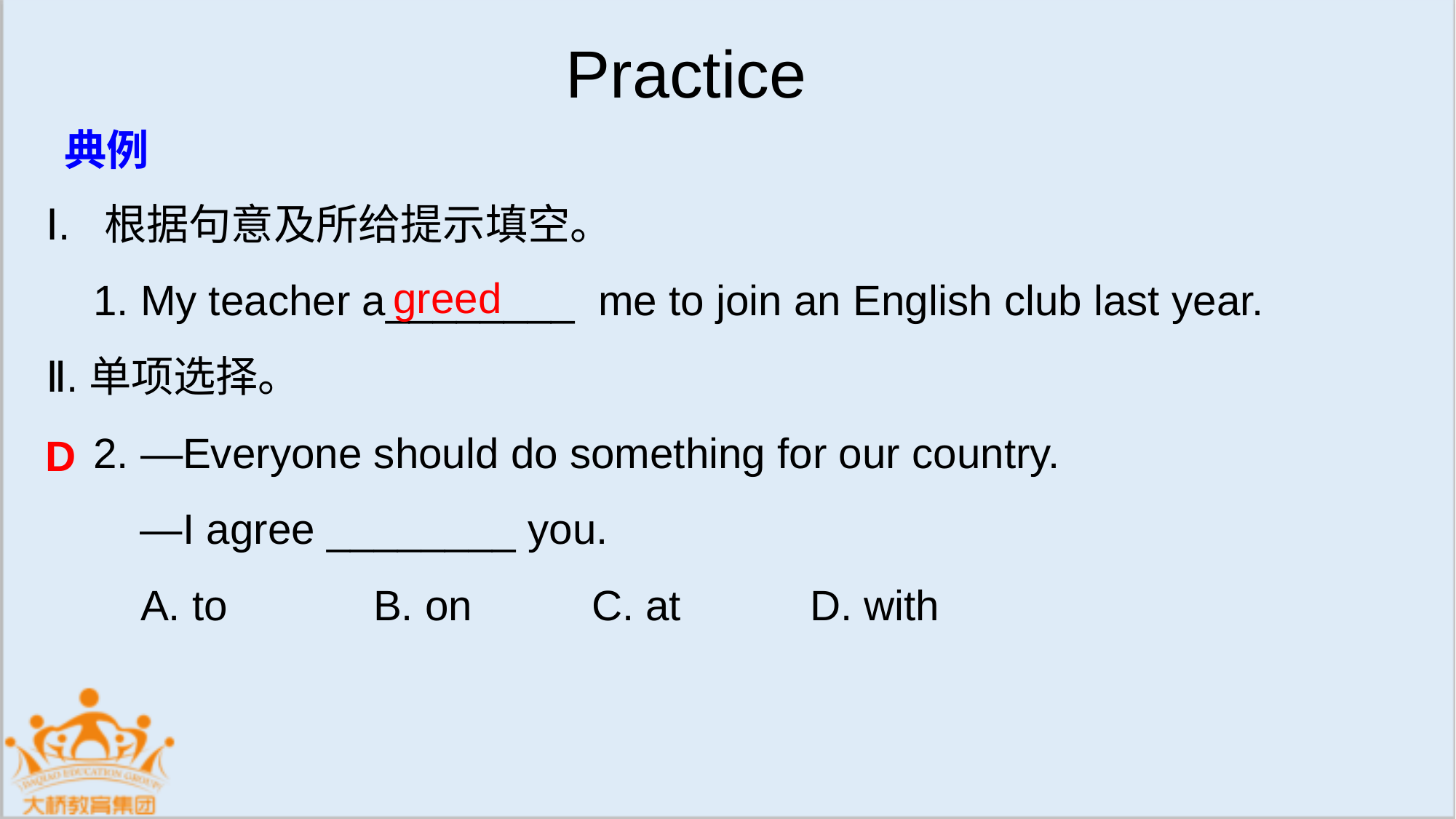

Practice
典例
Ⅰ.  根据句意及所给提示填空。
    1. My teacher a________  me to join an English club last year.
Ⅱ.单项选择。
    2. —Everyone should do something for our country.
        —I agree ________ you.
        A. to  		B. on  	C. at  	D. with
greed
D